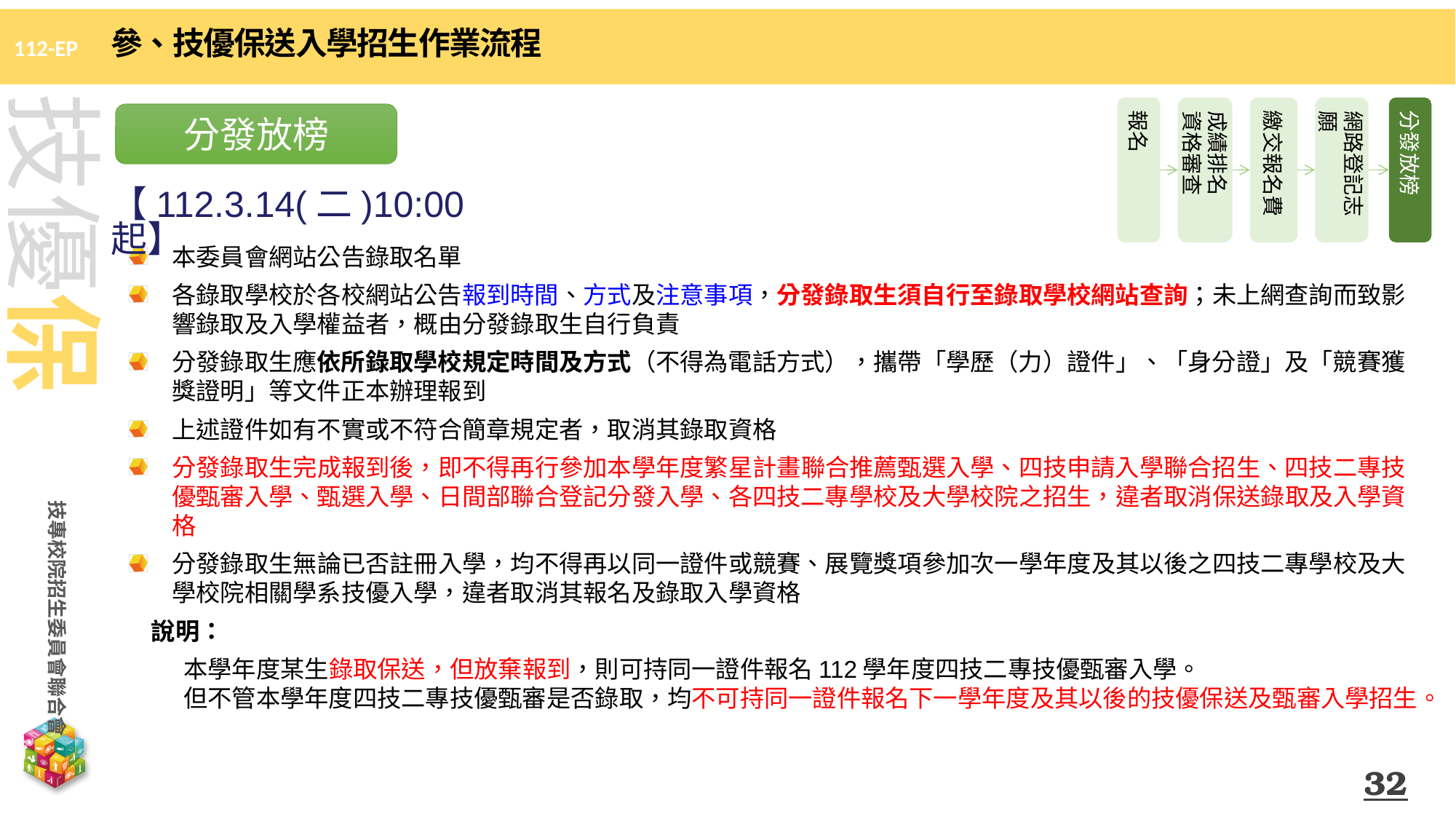

參、技優保送入學招生作業流程
報名
繳交報名費
網路登記志願
分發放榜
成績排名
資格審查

分發放榜
【112.3.14(二)10:00起】
本委員會網站公告錄取名單
各錄取學校於各校網站公告報到時間、方式及注意事項，分發錄取生須自行至錄取學校網站查詢；未上網查詢而致影響錄取及入學權益者，概由分發錄取生自行負責
分發錄取生應依所錄取學校規定時間及方式（不得為電話方式），攜帶「學歷（力）證件」、「身分證」及「競賽獲獎證明」等文件正本辦理報到
上述證件如有不實或不符合簡章規定者，取消其錄取資格
分發錄取生完成報到後，即不得再行參加本學年度繁星計畫聯合推薦甄選入學、四技申請入學聯合招生、四技二專技優甄審入學、甄選入學、日間部聯合登記分發入學、各四技二專學校及大學校院之招生，違者取消保送錄取及入學資格
分發錄取生無論已否註冊入學，均不得再以同一證件或競賽、展覽獎項參加次一學年度及其以後之四技二專學校及大學校院相關學系技優入學，違者取消其報名及錄取入學資格
   說明：
本學年度某生錄取保送，但放棄報到，則可持同一證件報名112學年度四技二專技優甄審入學。
但不管本學年度四技二專技優甄審是否錄取，均不可持同一證件報名下一學年度及其以後的技優保送及甄審入學招生。